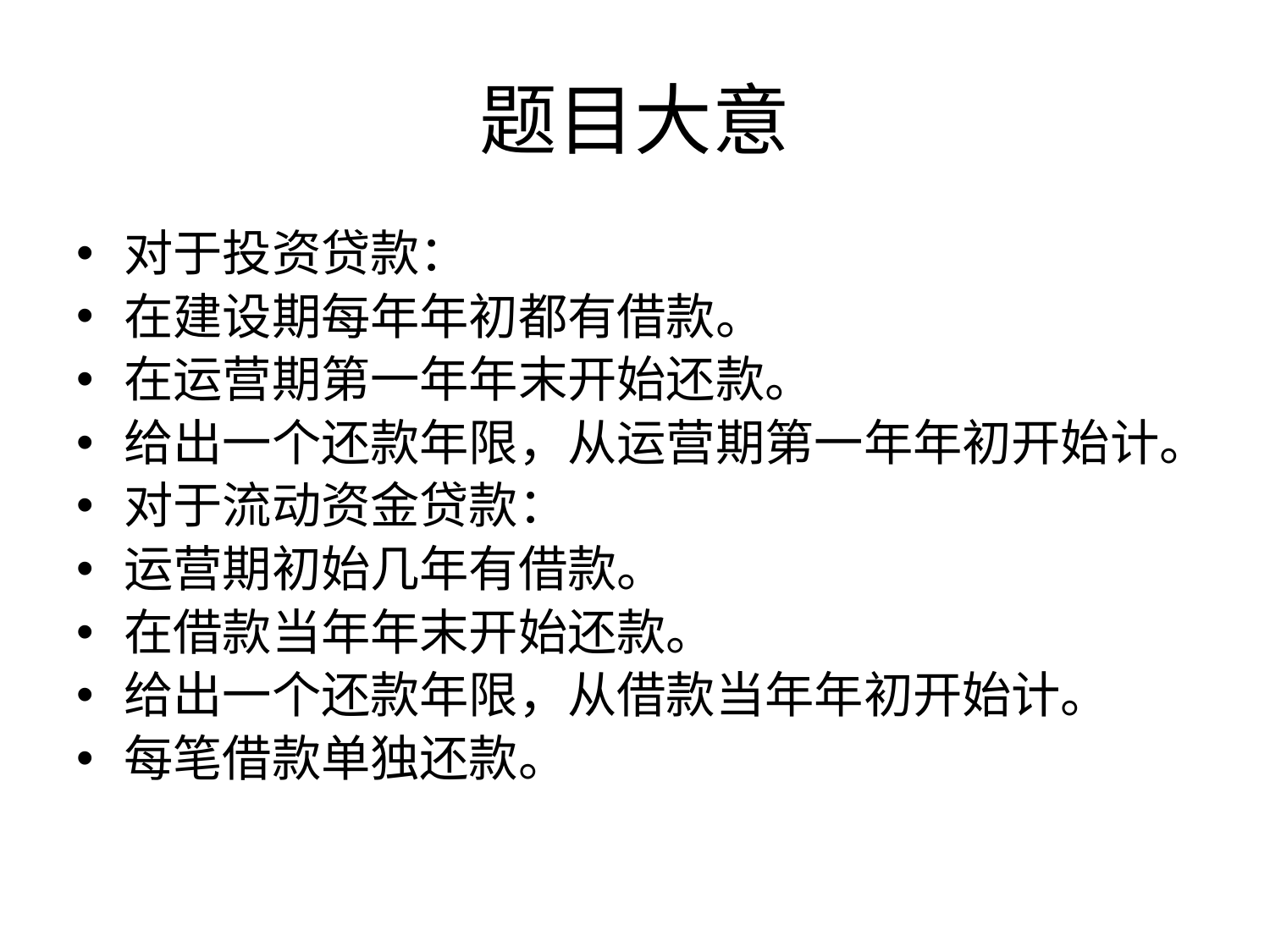

# 题目大意
对于投资贷款：
在建设期每年年初都有借款。
在运营期第一年年末开始还款。
给出一个还款年限，从运营期第一年年初开始计。
对于流动资金贷款：
运营期初始几年有借款。
在借款当年年末开始还款。
给出一个还款年限，从借款当年年初开始计。
每笔借款单独还款。